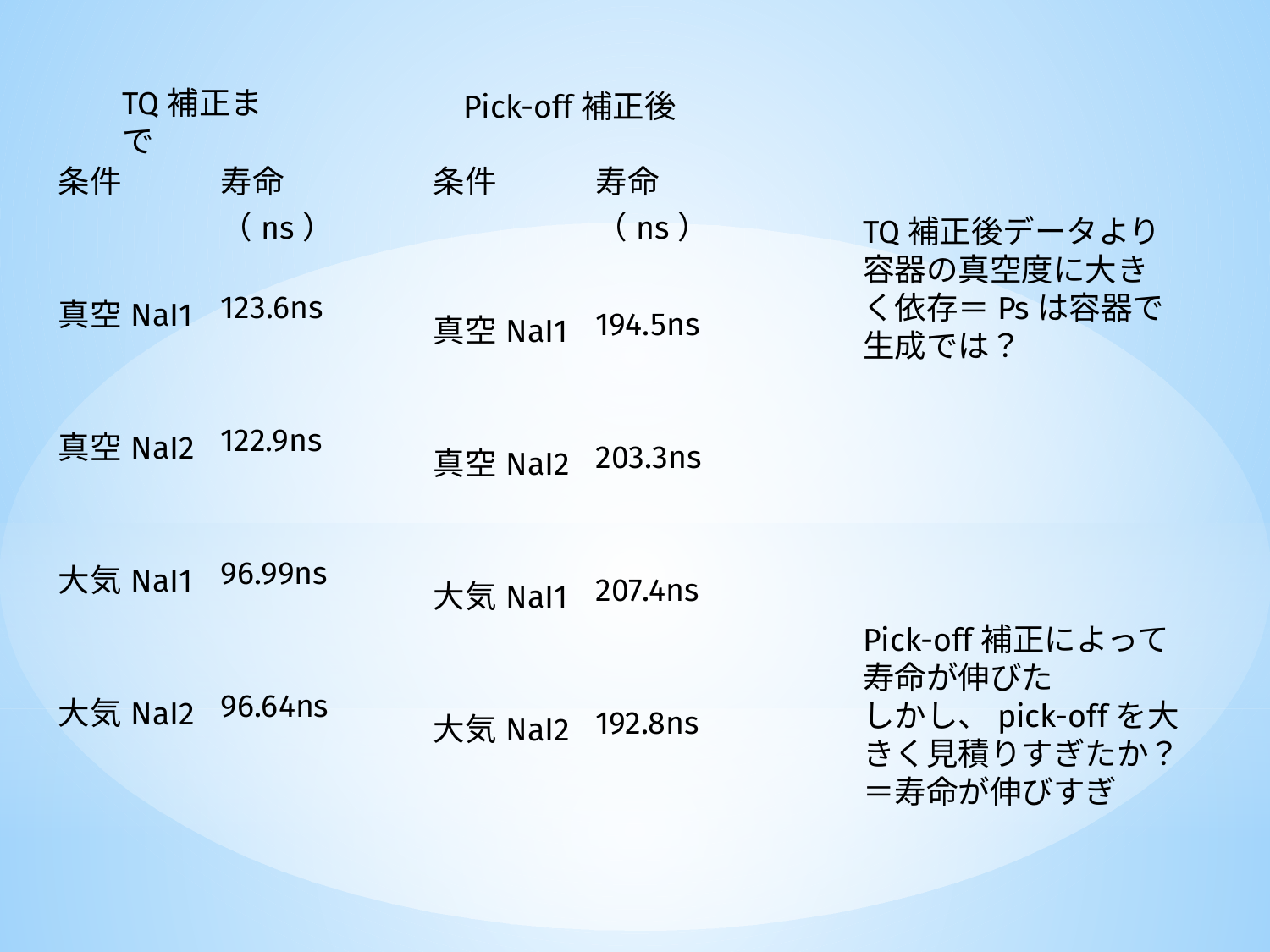

TQ補正まで
Pick-off補正後
| 条件 | 寿命（ns） |
| --- | --- |
| 真空NaI1 | 123.6ns |
| 真空NaI2 | 122.9ns |
| 大気NaI1 | 96.99ns |
| 大気NaI2 | 96.64ns |
| 条件 | 寿命（ns） |
| --- | --- |
| 真空NaI1 | 194.5ns |
| 真空NaI2 | 203.3ns |
| 大気NaI1 | 207.4ns |
| 大気NaI2 | 192.8ns |
TQ補正後データより容器の真空度に大きく依存＝Psは容器で生成では？
Pick-off補正によって寿命が伸びた
しかし、pick-offを大きく見積りすぎたか？
＝寿命が伸びすぎ